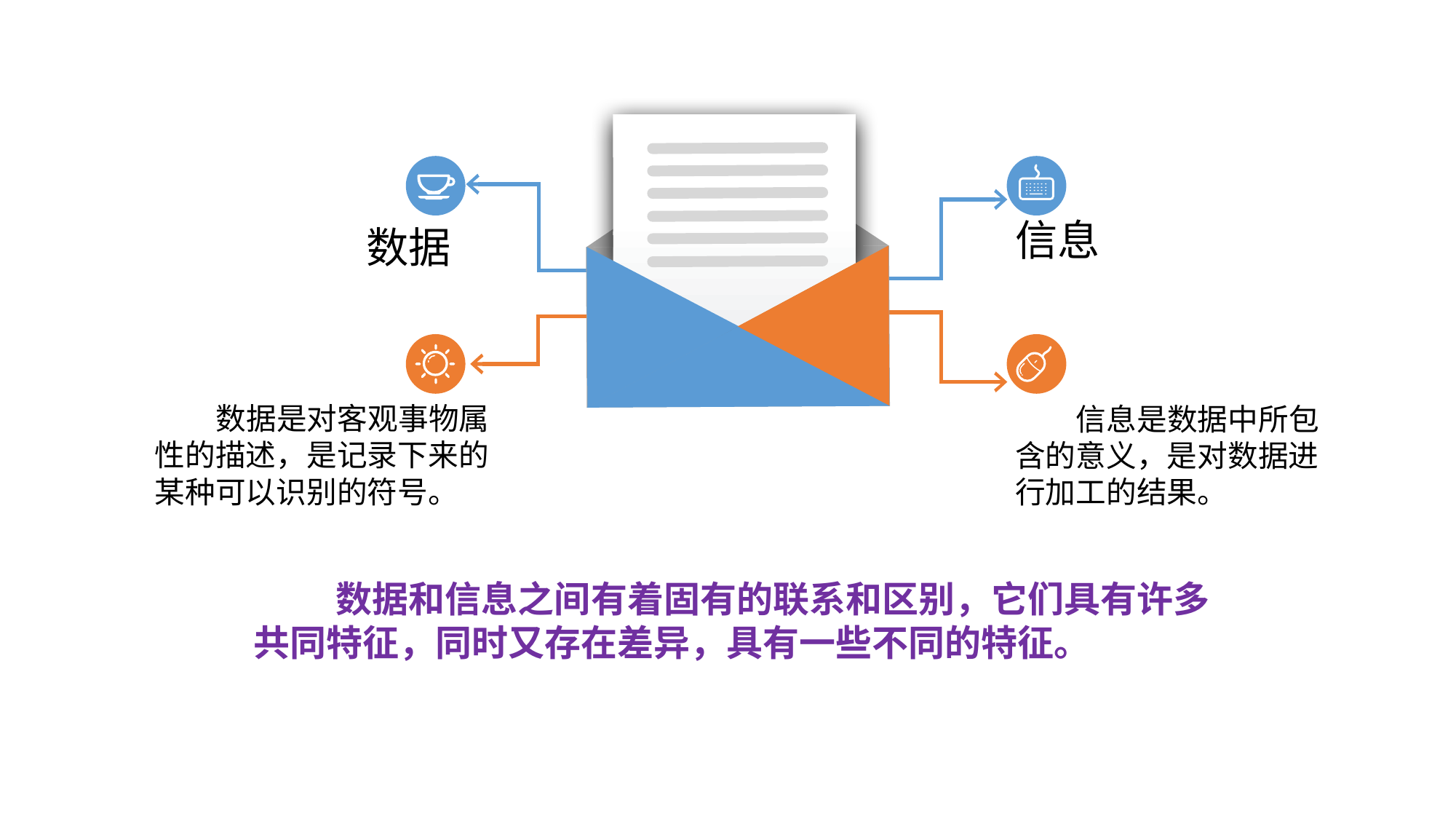

信息
数据

        数据是对客观事物属性的描述，是记录下来的某种可以识别的符号。
        信息是数据中所包含的意义，是对数据进行加工的结果。
         数据和信息之间有着固有的联系和区别，它们具有许多共同特征，同时又存在差异，具有一些不同的特征。